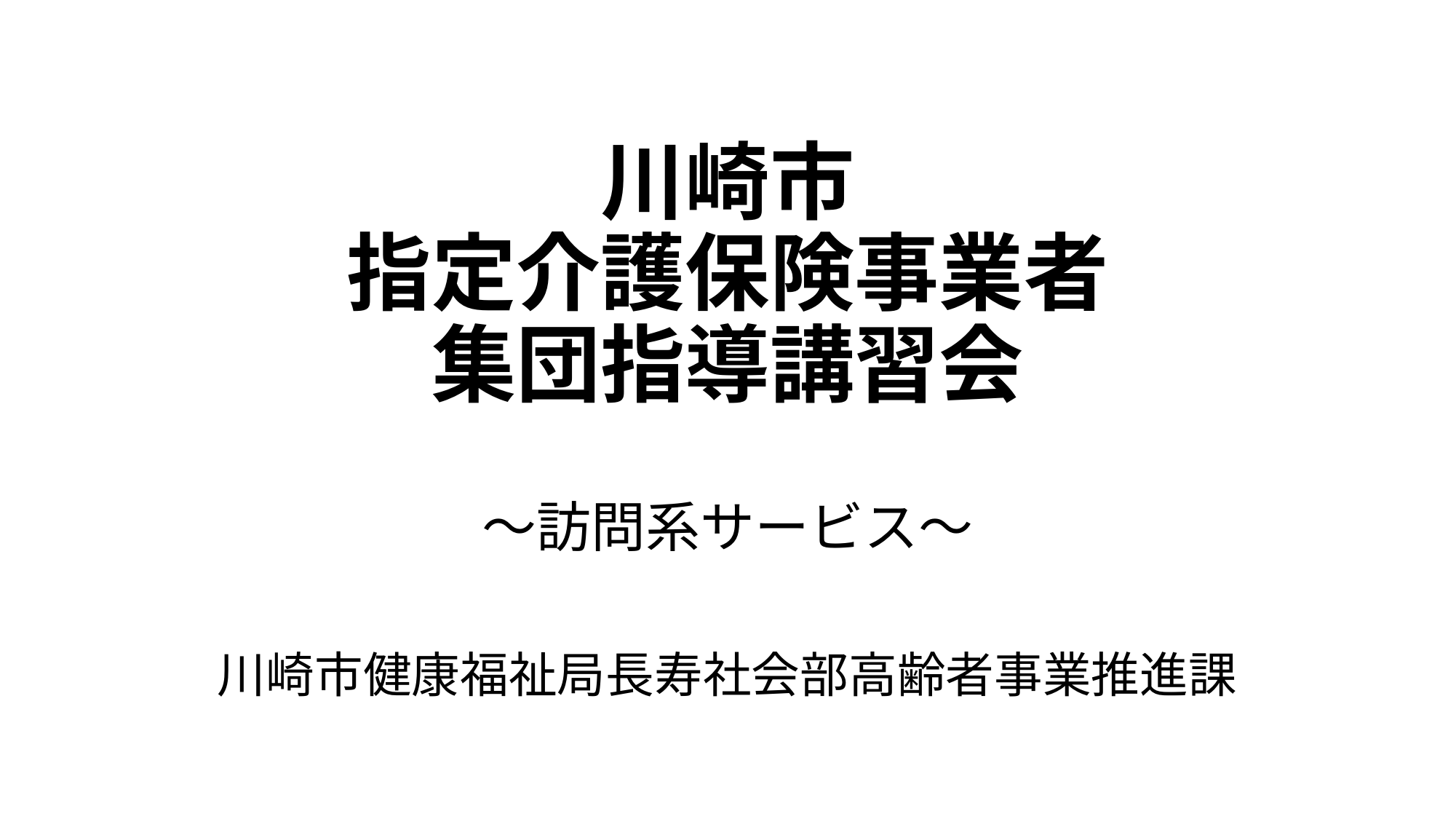

# 川崎市 指定介護保険事業者 集団指導講習会
～訪問系サービス～
川崎市健康福祉局長寿社会部高齢者事業推進課